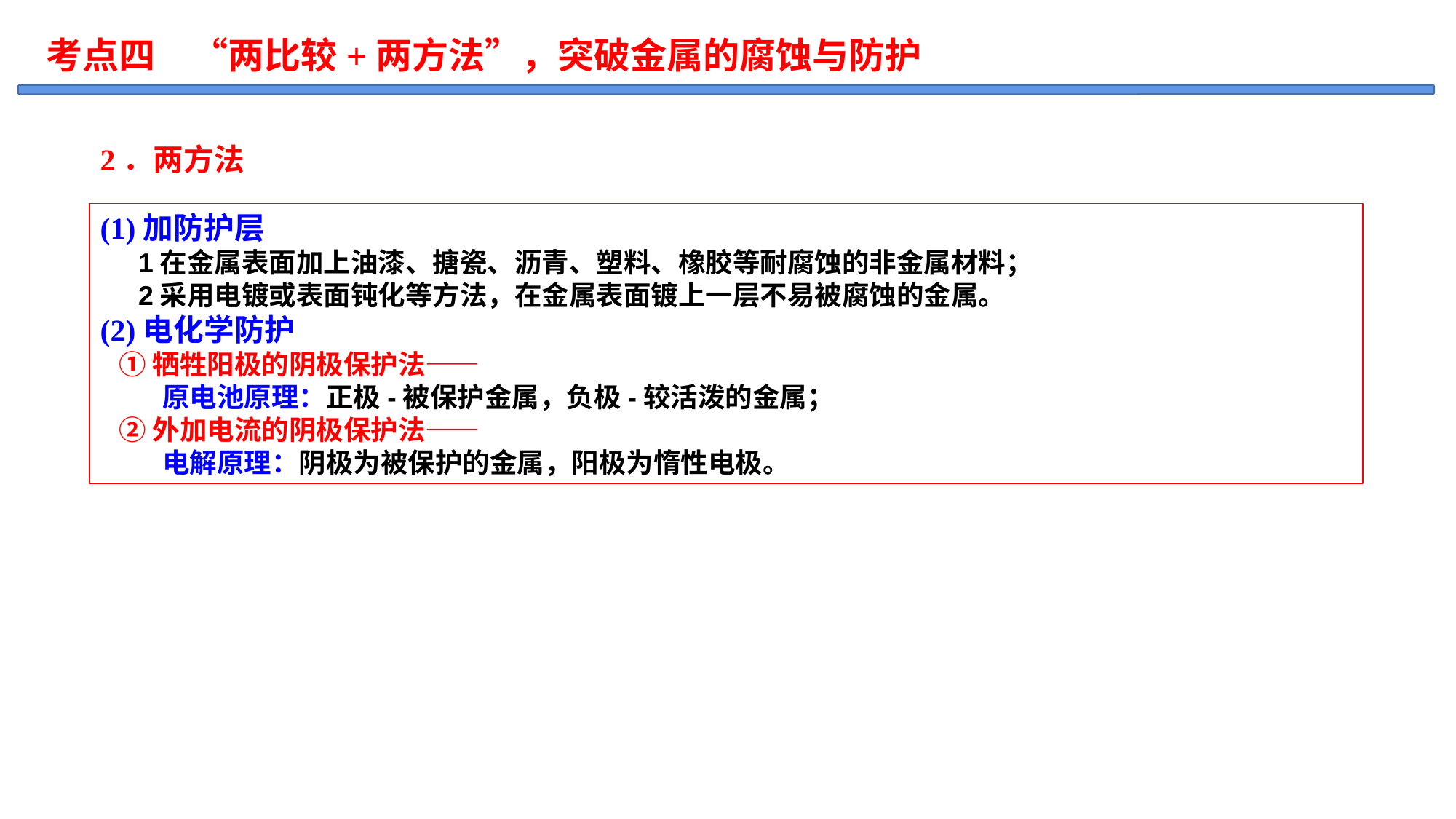

考点四　“两比较+两方法”，突破金属的腐蚀与防护

2．两方法
(1)加防护层
     1在金属表面加上油漆、搪瓷、沥青、塑料、橡胶等耐腐蚀的非金属材料；
     2采用电镀或表面钝化等方法，在金属表面镀上一层不易被腐蚀的金属。
(2)电化学防护
   ①牺牲阳极的阴极保护法——
         原电池原理：正极-被保护金属，负极-较活泼的金属；
   ②外加电流的阴极保护法——
         电解原理：阴极为被保护的金属，阳极为惰性电极。